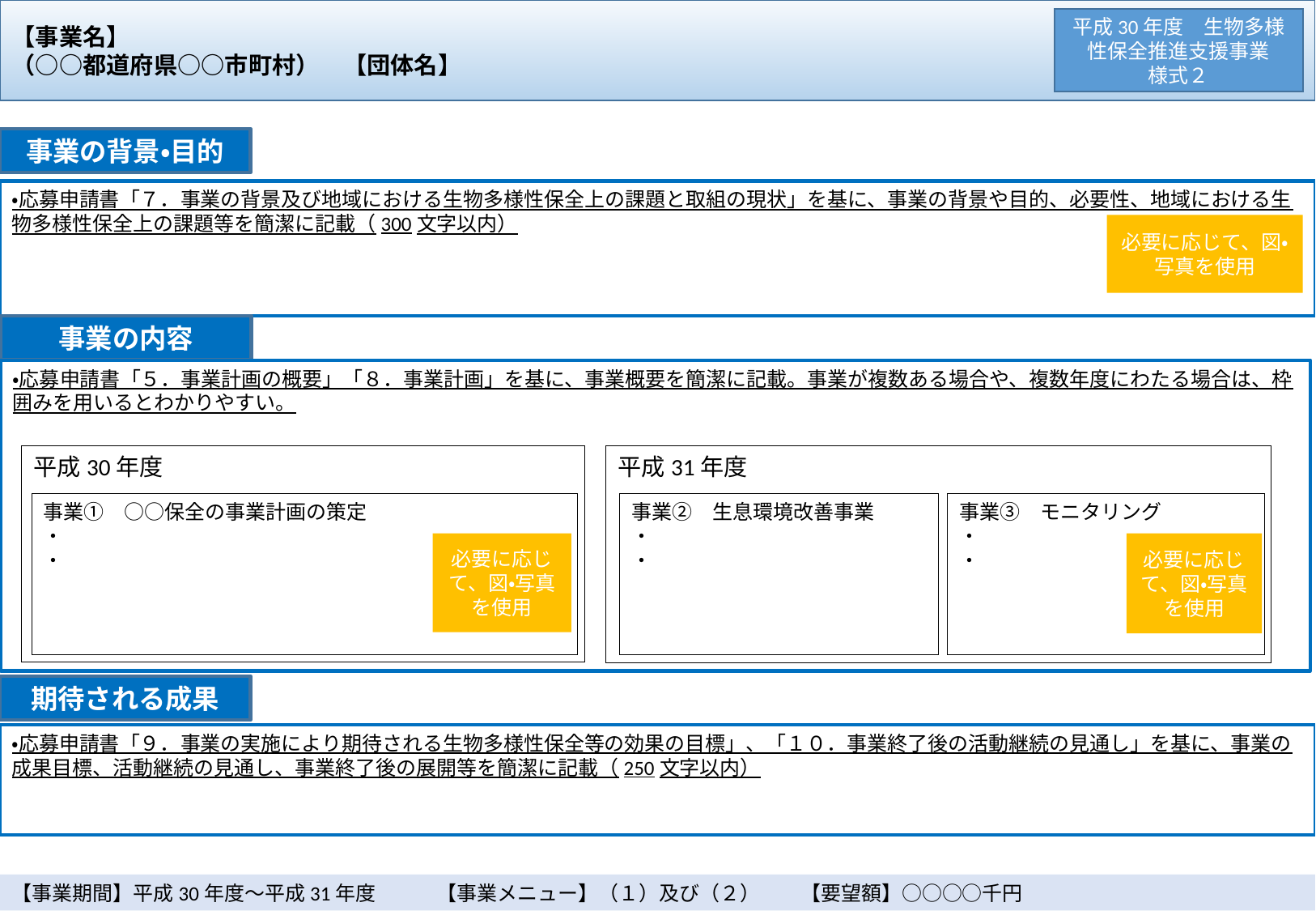

【事業名】
（○○都道府県○○市町村）　【団体名】
平成30年度　生物多様性保全推進支援事業
様式２
事業の背景・目的
・応募申請書「７．事業の背景及び地域における生物多様性保全上の課題と取組の現状」を基に、事業の背景や目的、必要性、地域における生物多様性保全上の課題等を簡潔に記載（300文字以内）

必要に応じて、図・写真を使用
事業の内容
・応募申請書「５．事業計画の概要」「８．事業計画」を基に、事業概要を簡潔に記載。事業が複数ある場合や、複数年度にわたる場合は、枠囲みを用いるとわかりやすい。

平成31年度

平成30年度

事業②　生息環境改善事業
・
・

事業③　モニタリング
・
・

事業①　○○保全の事業計画の策定
・
・

必要に応じて、図・写真を使用
必要に応じて、図・写真を使用
期待される成果
・応募申請書「９．事業の実施により期待される生物多様性保全等の効果の目標」、「１０．事業終了後の活動継続の見通し」を基に、事業の成果目標、活動継続の見通し、事業終了後の展開等を簡潔に記載（250文字以内）

【事業期間】平成30年度～平成31年度　　　【事業メニュー】（１）及び（２）　　【要望額】○○○○千円